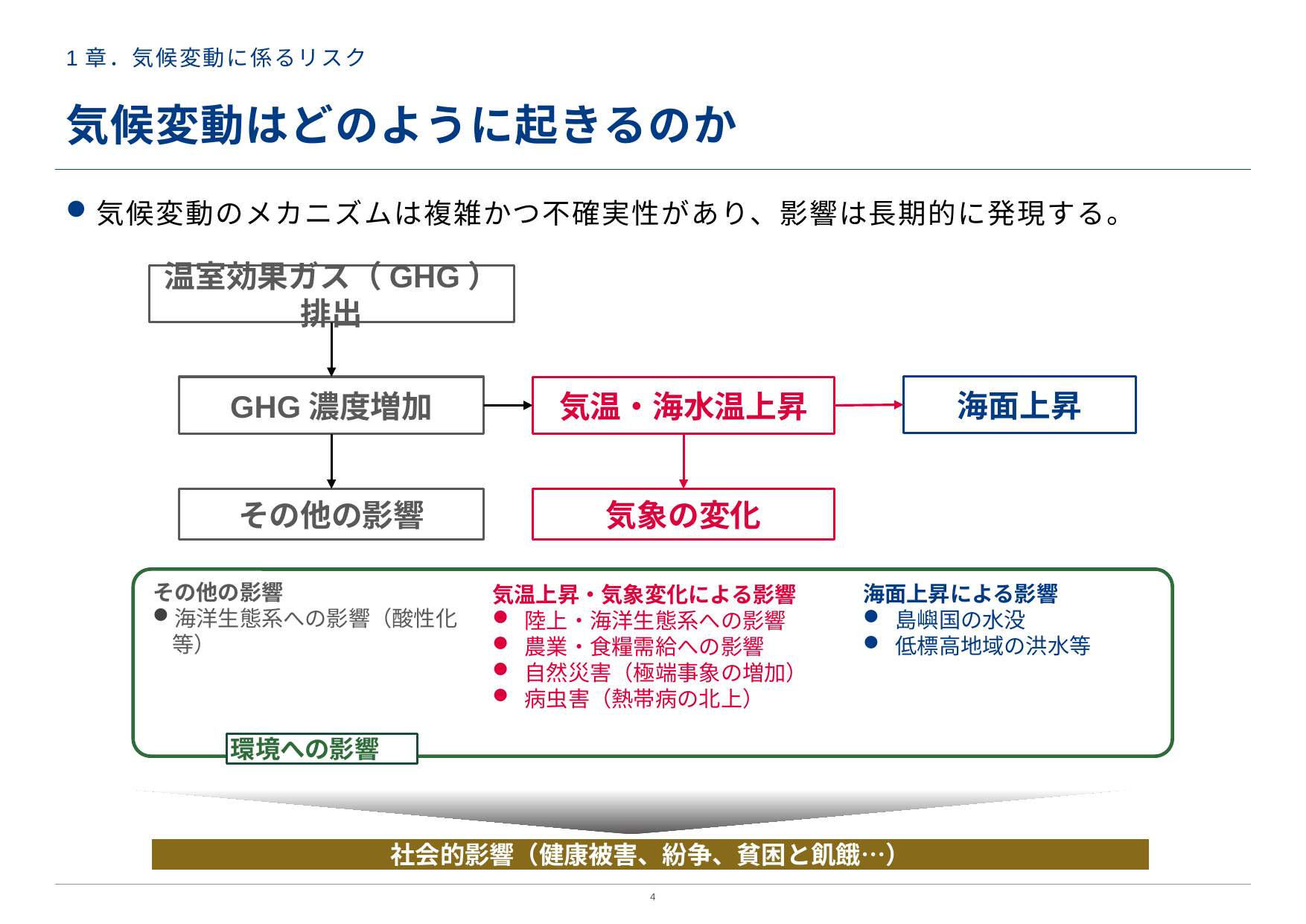

# 1章．気候変動に係るリスク
気候変動はどのように起きるのか
気候変動のメカニズムは複雑かつ不確実性があり、影響は長期的に発現する。
温室効果ガス（GHG）排出
海面上昇
GHG濃度増加
気温・海水温上昇
その他の影響
気象の変化

その他の影響
海洋生態系への影響（酸性化等）
海面上昇による影響
島嶼国の水没
低標高地域の洪水等
気温上昇・気象変化による影響
陸上・海洋生態系への影響
農業・食糧需給への影響
自然災害（極端事象の増加）
病虫害（熱帯病の北上）
環境への影響

社会的影響（健康被害、紛争、貧困と飢餓…）